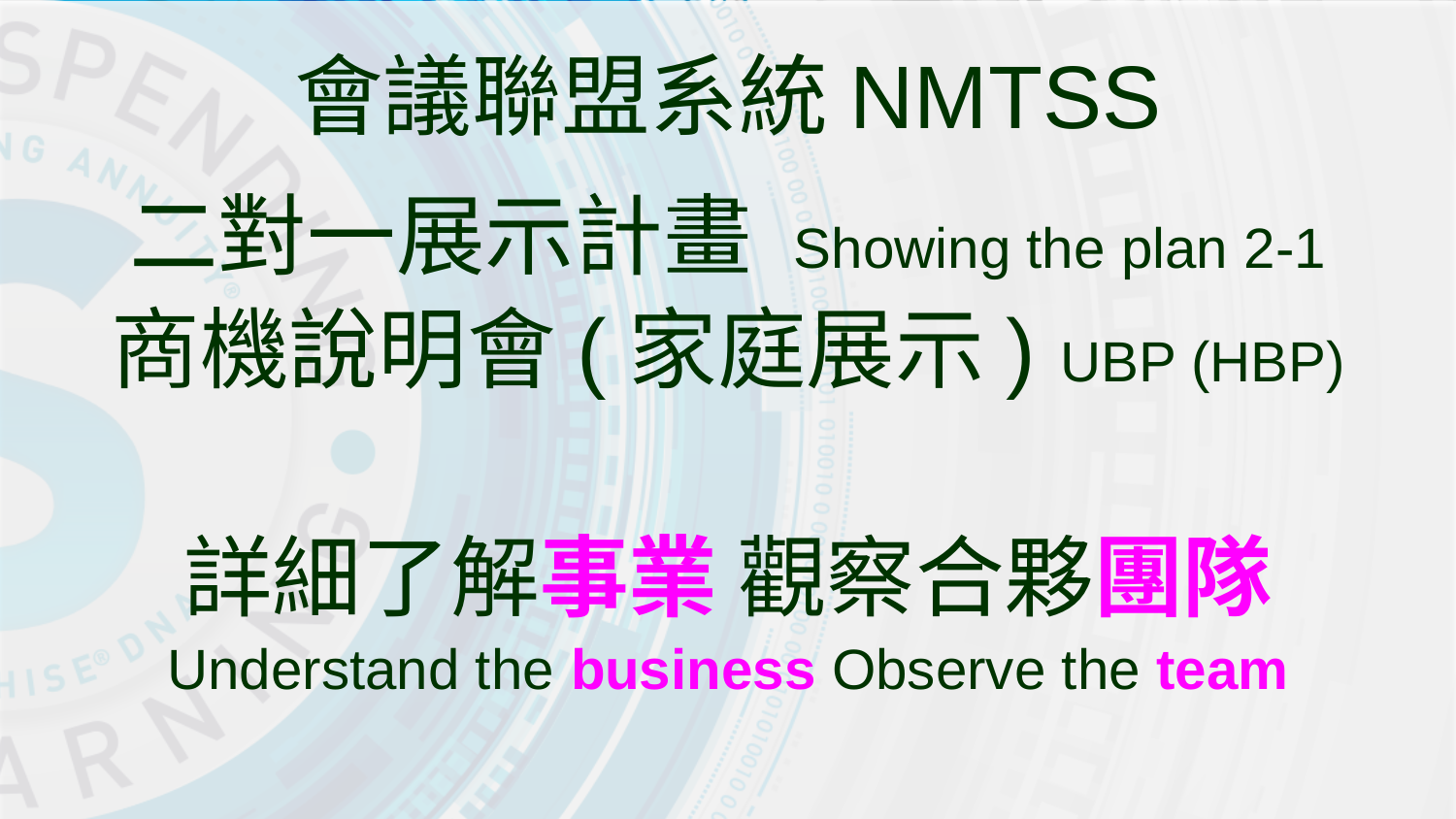

會議聯盟系統NMTSS

二對一展示計畫 Showing the plan 2-1
商機說明會(家庭展示) UBP (HBP)

詳細了解事業 觀察合夥團隊
Understand the business Observe the team